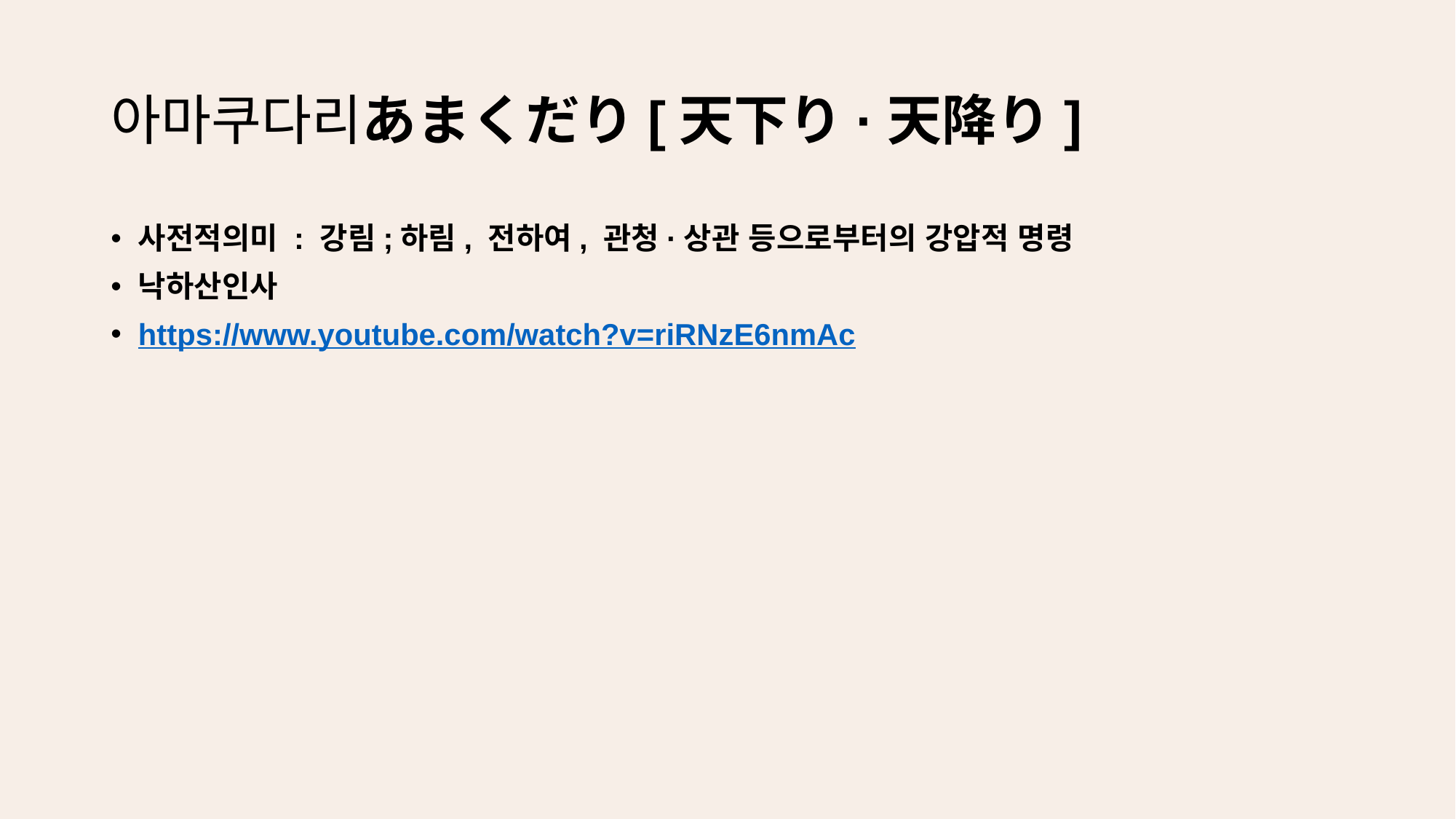

# 아마쿠다리あまくだり[天下り·天降り]
사전적의미 : 강림;하림, 전하여, 관청·상관 등으로부터의 강압적 명령
낙하산인사
https://www.youtube.com/watch?v=riRNzE6nmAc